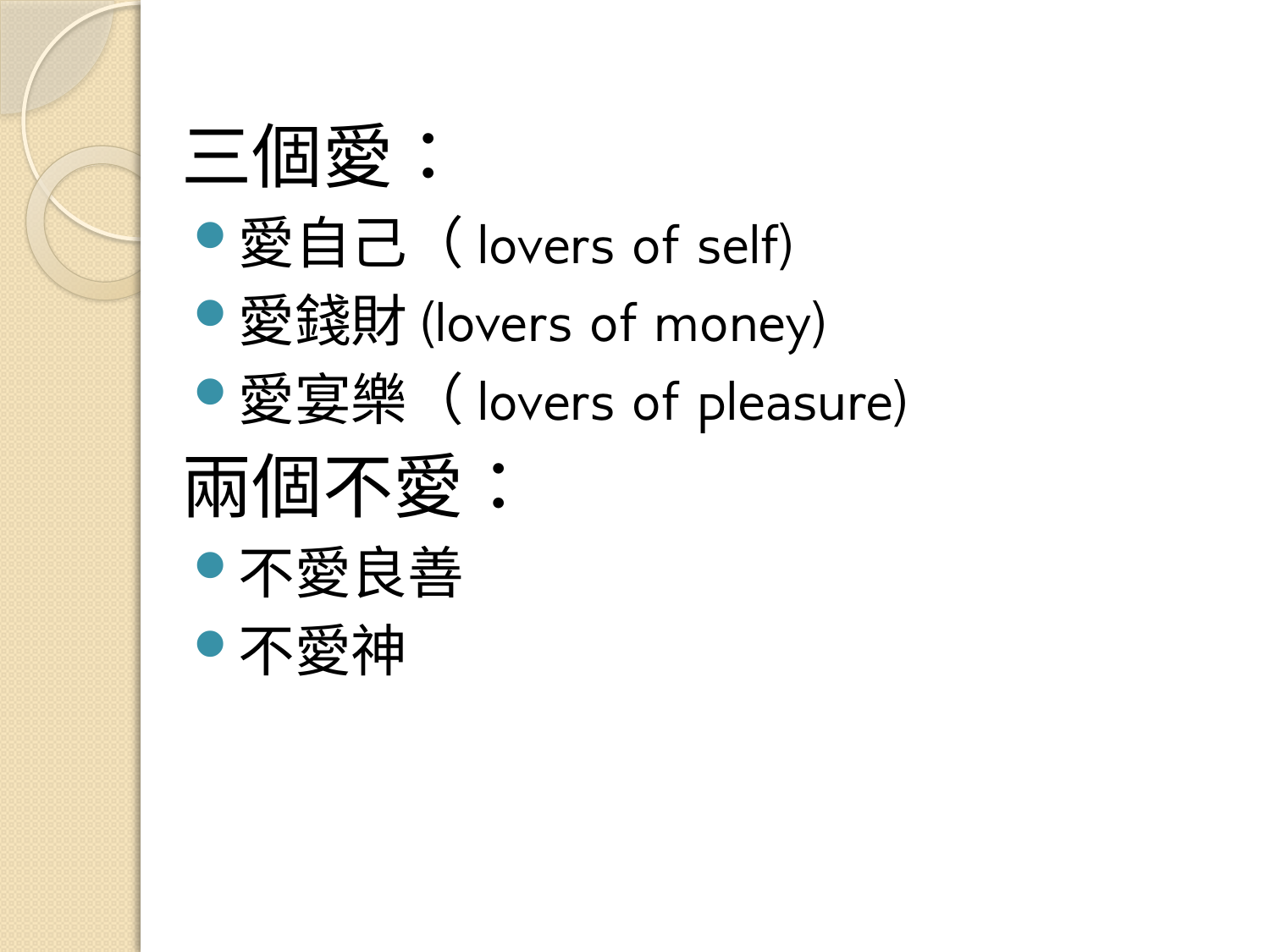

#
三個愛：
愛自己（lovers of self)
愛錢財(lovers of money)
愛宴樂（lovers of pleasure)
兩個不愛：
不愛良善
不愛神